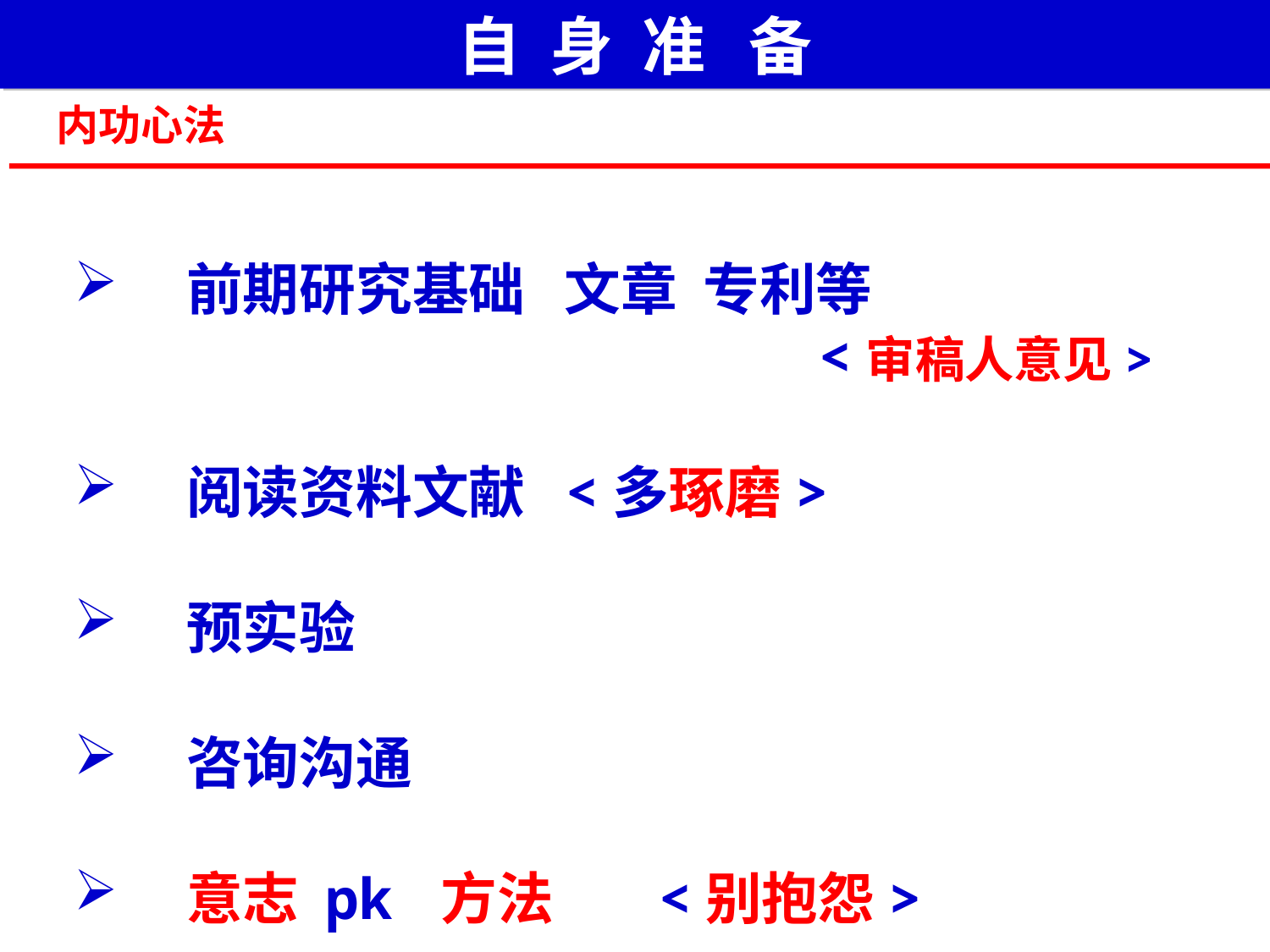

自  身  准   备
内功心法

    前期研究基础   文章  专利等
                      <审稿人意见>
    阅读资料文献  <多琢磨>
    预实验
    咨询沟通
    意志 pk 方法       <别抱怨>